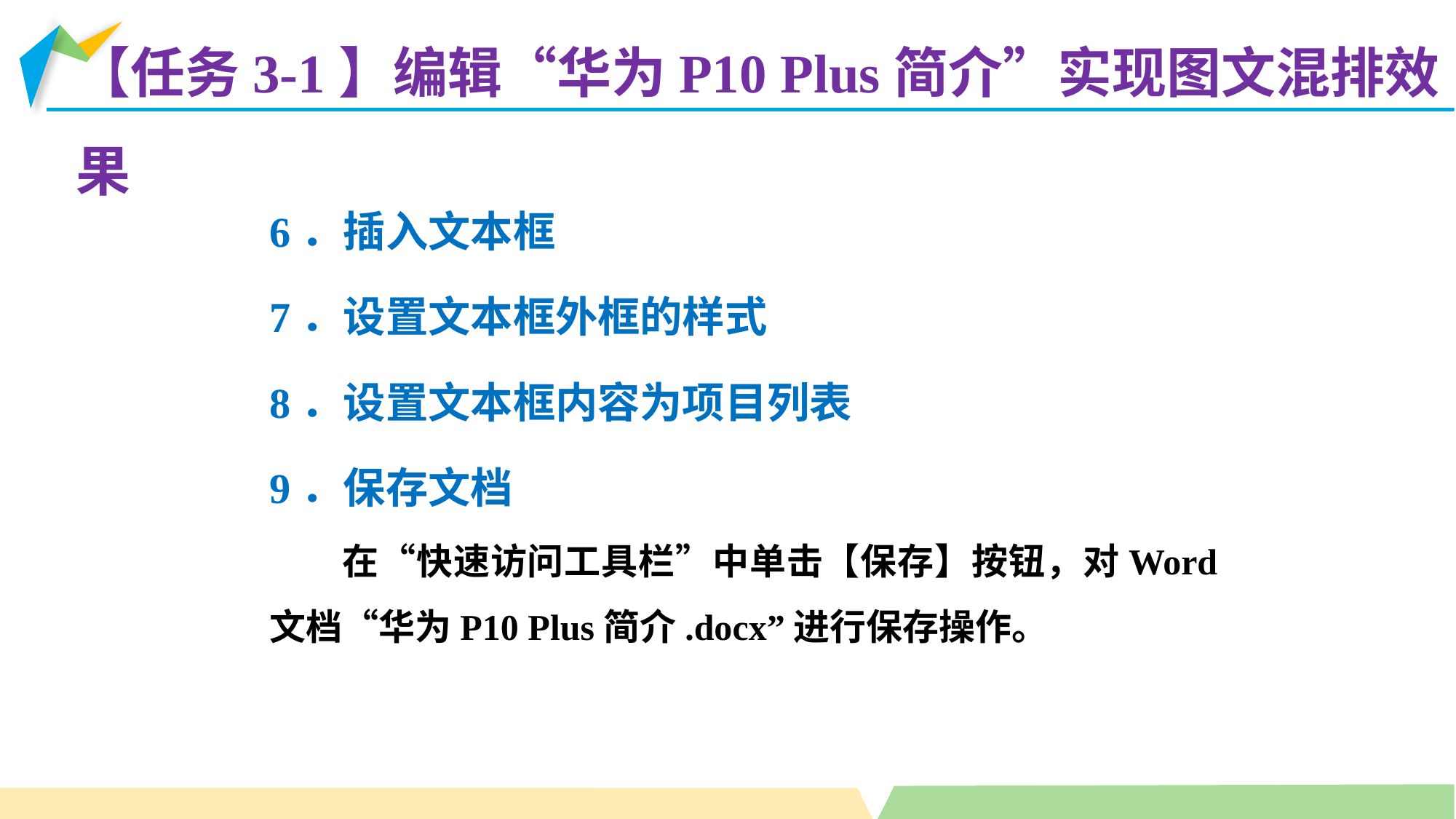

【任务3-1】编辑“华为P10 Plus简介”实现图文混排效果
6．插入文本框
7．设置文本框外框的样式
8．设置文本框内容为项目列表
9．保存文档
在“快速访问工具栏”中单击【保存】按钮，对Word文档“华为P10 Plus简介.docx”进行保存操作。